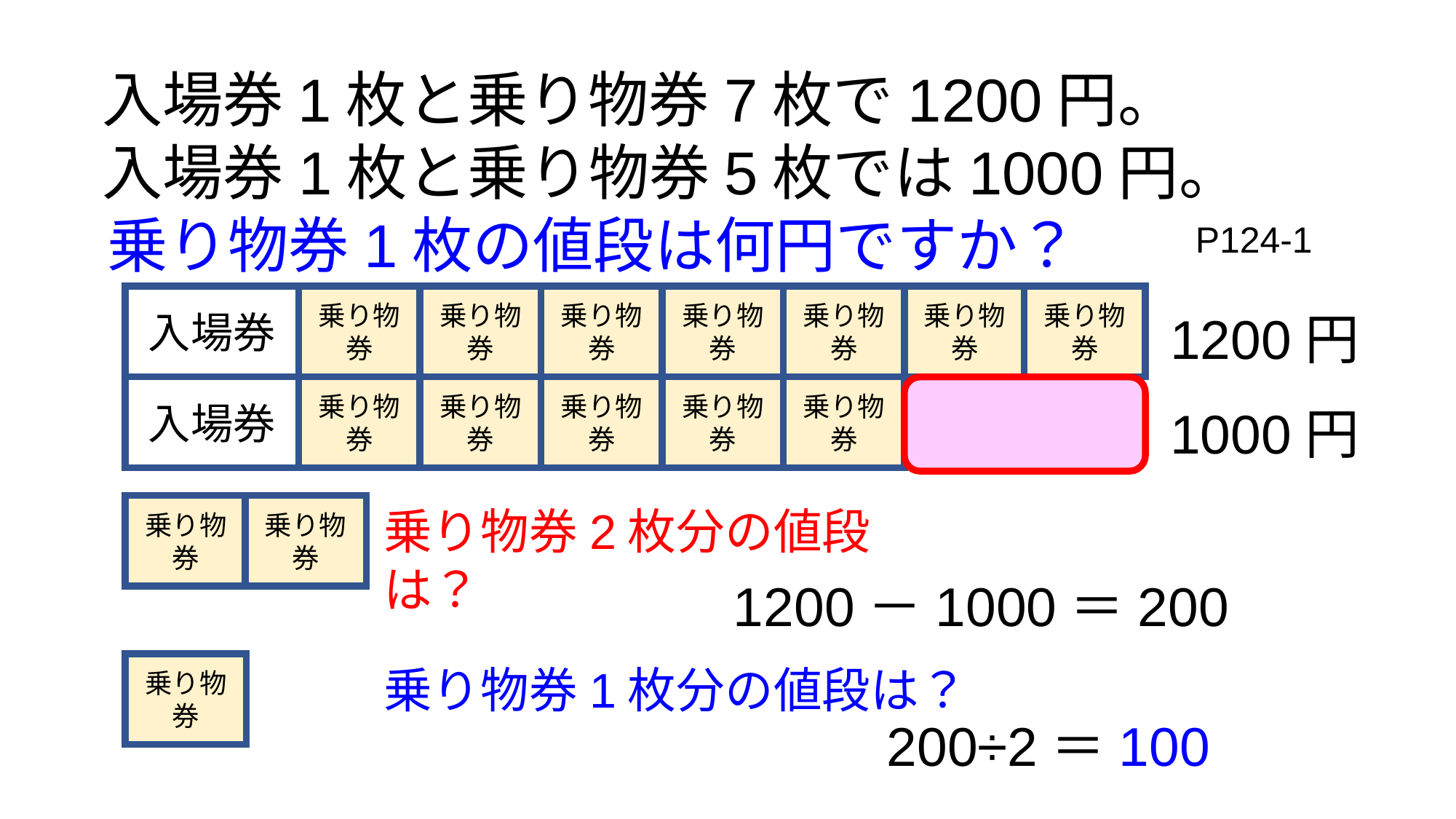

入場券1枚と乗り物券7枚で1200円。
入場券1枚と乗り物券5枚では1000円。
乗り物券1枚の値段は何円ですか？
P124-1
入場券
乗り物券
乗り物券
乗り物券
乗り物券
乗り物券
乗り物券
乗り物券
1200円
入場券
乗り物券
乗り物券
乗り物券
乗り物券
乗り物券

1000円
乗り物券
乗り物券
乗り物券2枚分の値段は？
1200－1000＝200
乗り物券
乗り物券1枚分の値段は？
200÷2＝100